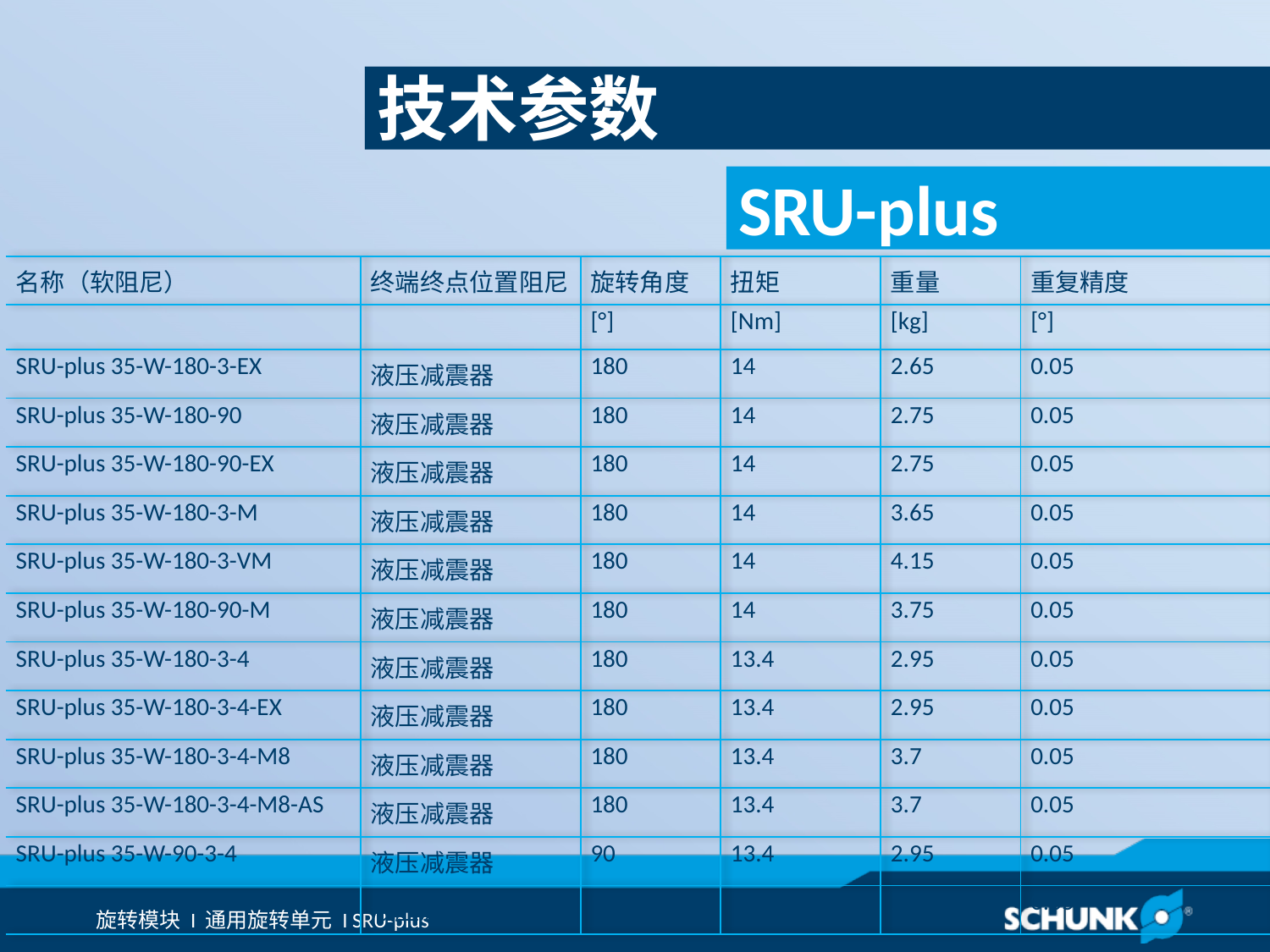

技术参数
| 名称（软阻尼） | 终端终点位置阻尼 | 旋转角度 | 扭矩 | 重量 | 重复精度 |
| --- | --- | --- | --- | --- | --- |
|  |  | [°] | [Nm] | [kg] | [°] |
| SRU-plus 35-W-180-3-EX | 液压减震器 | 180 | 14 | 2.65 | 0.05 |
| SRU-plus 35-W-180-90 | 液压减震器 | 180 | 14 | 2.75 | 0.05 |
| SRU-plus 35-W-180-90-EX | 液压减震器 | 180 | 14 | 2.75 | 0.05 |
| SRU-plus 35-W-180-3-M | 液压减震器 | 180 | 14 | 3.65 | 0.05 |
| SRU-plus 35-W-180-3-VM | 液压减震器 | 180 | 14 | 4.15 | 0.05 |
| SRU-plus 35-W-180-90-M | 液压减震器 | 180 | 14 | 3.75 | 0.05 |
| SRU-plus 35-W-180-3-4 | 液压减震器 | 180 | 13.4 | 2.95 | 0.05 |
| SRU-plus 35-W-180-3-4-EX | 液压减震器 | 180 | 13.4 | 2.95 | 0.05 |
| SRU-plus 35-W-180-3-4-M8 | 液压减震器 | 180 | 13.4 | 3.7 | 0.05 |
| SRU-plus 35-W-180-3-4-M8-AS | 液压减震器 | 180 | 13.4 | 3.7 | 0.05 |
| SRU-plus 35-W-90-3-4 | 液压减震器 | 90 | 13.4 | 2.95 | 0.05 |
| SRU-plus 35-W-90-3-4-EX | 液压减震器 | 90 | 13.4 | 2.95 | 0.05 |